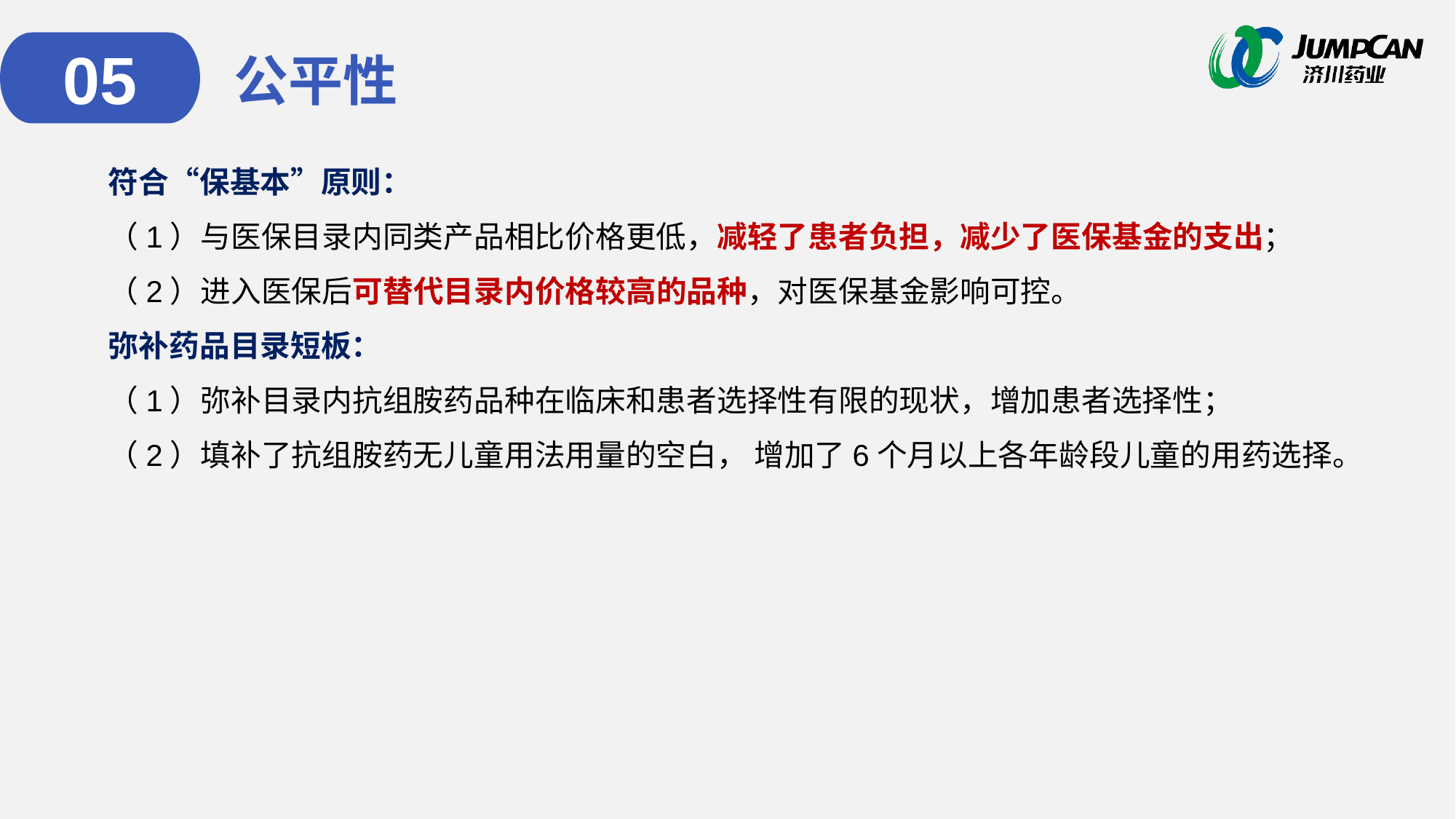

05
公平性
符合“保基本”原则：
（1）与医保目录内同类产品相比价格更低，减轻了患者负担，减少了医保基金的支出；
（2）进入医保后可替代目录内价格较高的品种，对医保基金影响可控。
弥补药品目录短板：
（1）弥补目录内抗组胺药品种在临床和患者选择性有限的现状，增加患者选择性；
（2）填补了抗组胺药无儿童用法用量的空白， 增加了6个月以上各年龄段儿童的用药选择。